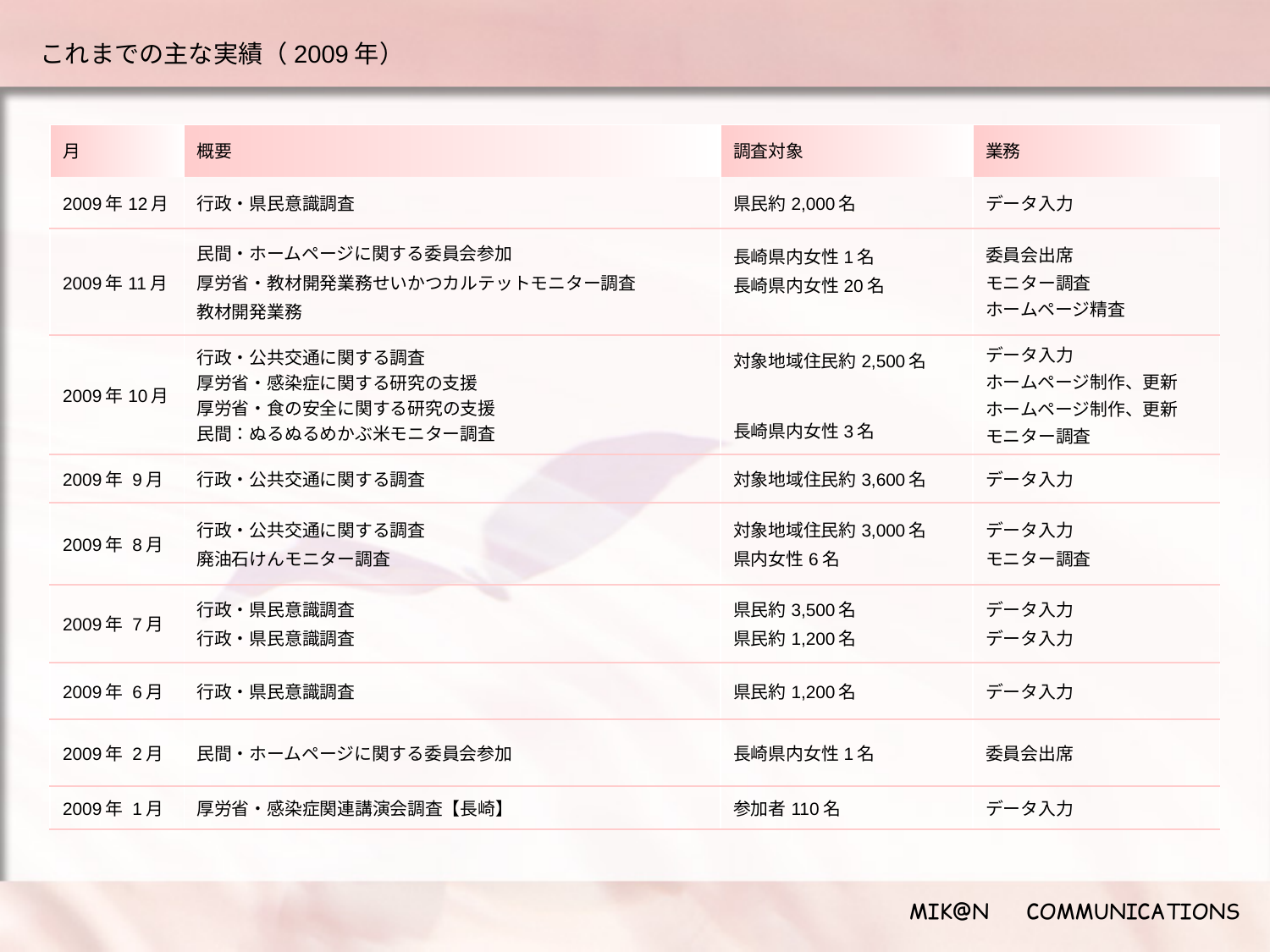

これまでの主な実績（2009年）
アンケート調査
| 月 | 概要 | 調査対象 | 業務 |
| --- | --- | --- | --- |
| 2009年12月 | 行政・県民意識調査 | 県民約2,000名 | データ入力 |
| 2009年11月 | 民間・ホームページに関する委員会参加 厚労省・教材開発業務せいかつカルテットモニター調査 教材開発業務 | 長崎県内女性1名 長崎県内女性20名 | 委員会出席 モニター調査 ホームページ精査 |
| 2009年10月 | 行政・公共交通に関する調査 厚労省・感染症に関する研究の支援 厚労省・食の安全に関する研究の支援 民間：ぬるぬるめかぶ米モニター調査 | 対象地域住民約2,500名 長崎県内女性3名 | データ入力 ホームページ制作、更新 ホームページ制作、更新 モニター調査 |
| 2009年 9月 | 行政・公共交通に関する調査 | 対象地域住民約3,600名 | データ入力 |
| 2009年 8月 | 行政・公共交通に関する調査 廃油石けんモニター調査 | 対象地域住民約3,000名 県内女性6名 | データ入力 モニター調査 |
| 2009年 7月 | 行政・県民意識調査 行政・県民意識調査 | 県民約3,500名 県民約1,200名 | データ入力 データ入力 |
| 2009年 6月 | 行政・県民意識調査 | 県民約1,200名 | データ入力 |
| 2009年 2月 | 民間・ホームページに関する委員会参加 | 長崎県内女性1名 | 委員会出席 |
| 2009年 1月 | 厚労省・感染症関連講演会調査【長崎】 | 参加者110名 | データ入力 |
MIK@N 　COMMUNICATIONS